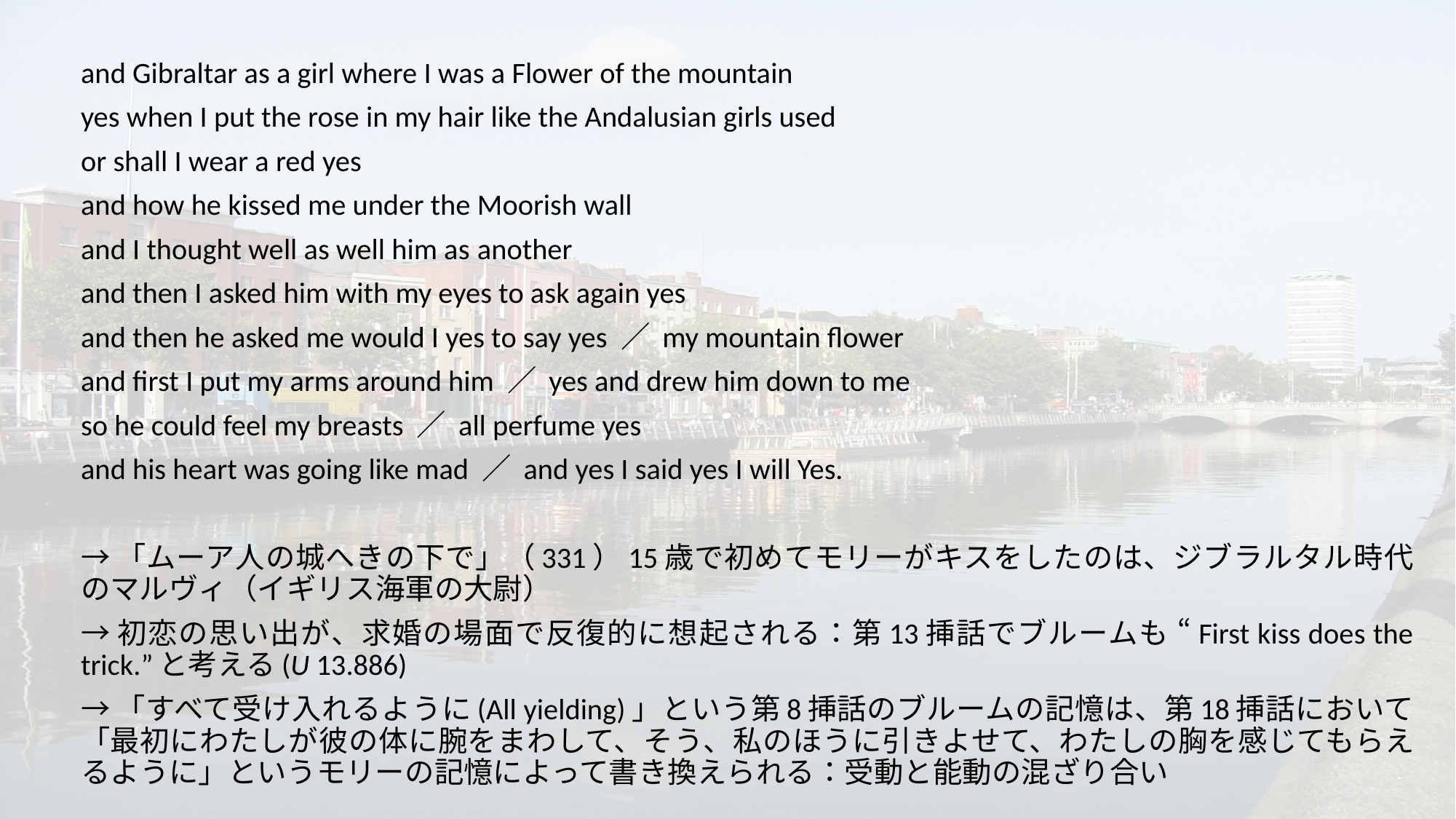

and Gibraltar as a girl where I was a Flower of the mountain
yes when I put the rose in my hair like the Andalusian girls used
or shall I wear a red yes
and how he kissed me under the Moorish wall
and I thought well as well him as another
and then I asked him with my eyes to ask again yes
and then he asked me would I yes to say yes ／ my mountain flower
and first I put my arms around him ／ yes and drew him down to me
so he could feel my breasts ／ all perfume yes
and his heart was going like mad ／ and yes I said yes I will Yes.

→「ムーア人の城へきの下で」（331）15歳で初めてモリーがキスをしたのは、ジブラルタル時代のマルヴィ（イギリス海軍の大尉）
→初恋の思い出が、求婚の場面で反復的に想起される：第13挿話でブルームも “First kiss does the trick.”と考える(U 13.886)
→「すべて受け入れるように(All yielding)」という第8挿話のブルームの記憶は、第18挿話において「最初にわたしが彼の体に腕をまわして、そう、私のほうに引きよせて、わたしの胸を感じてもらえるように」というモリーの記憶によって書き換えられる：受動と能動の混ざり合い